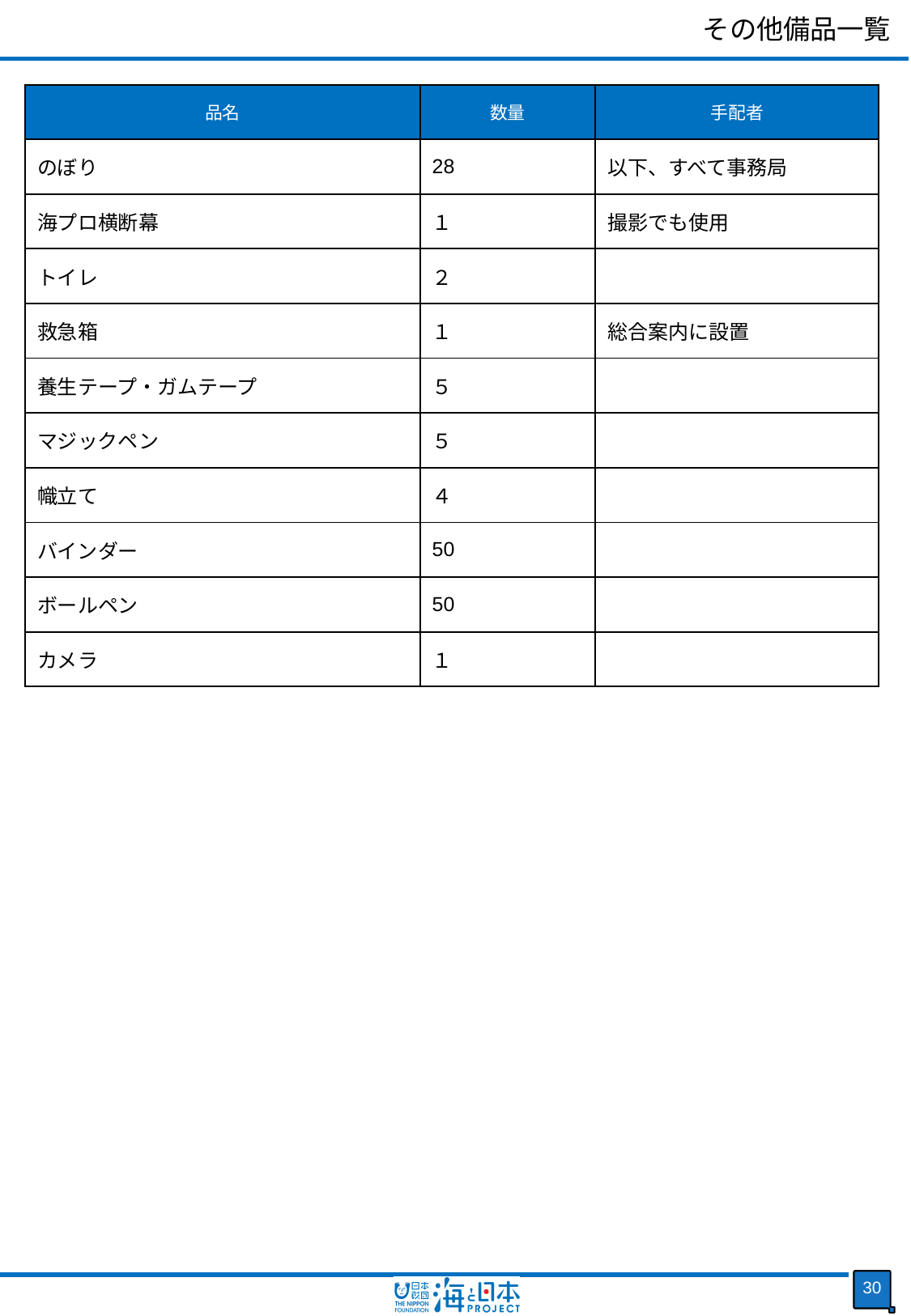

その他備品一覧
| 品名 | 数量 | 手配者 |
| --- | --- | --- |
| のぼり | 28 | 以下、すべて事務局 |
| 海プロ横断幕 | １ | 撮影でも使用 |
| トイレ | ２ |  |
| 救急箱 | １ | 総合案内に設置 |
| 養生テープ・ガムテープ | ５ |  |
| マジックペン | ５ |  |
| 幟立て | ４ |  |
| バインダー | 50 |  |
| ボールペン | 50 |  |
| カメラ | １ |  |
30